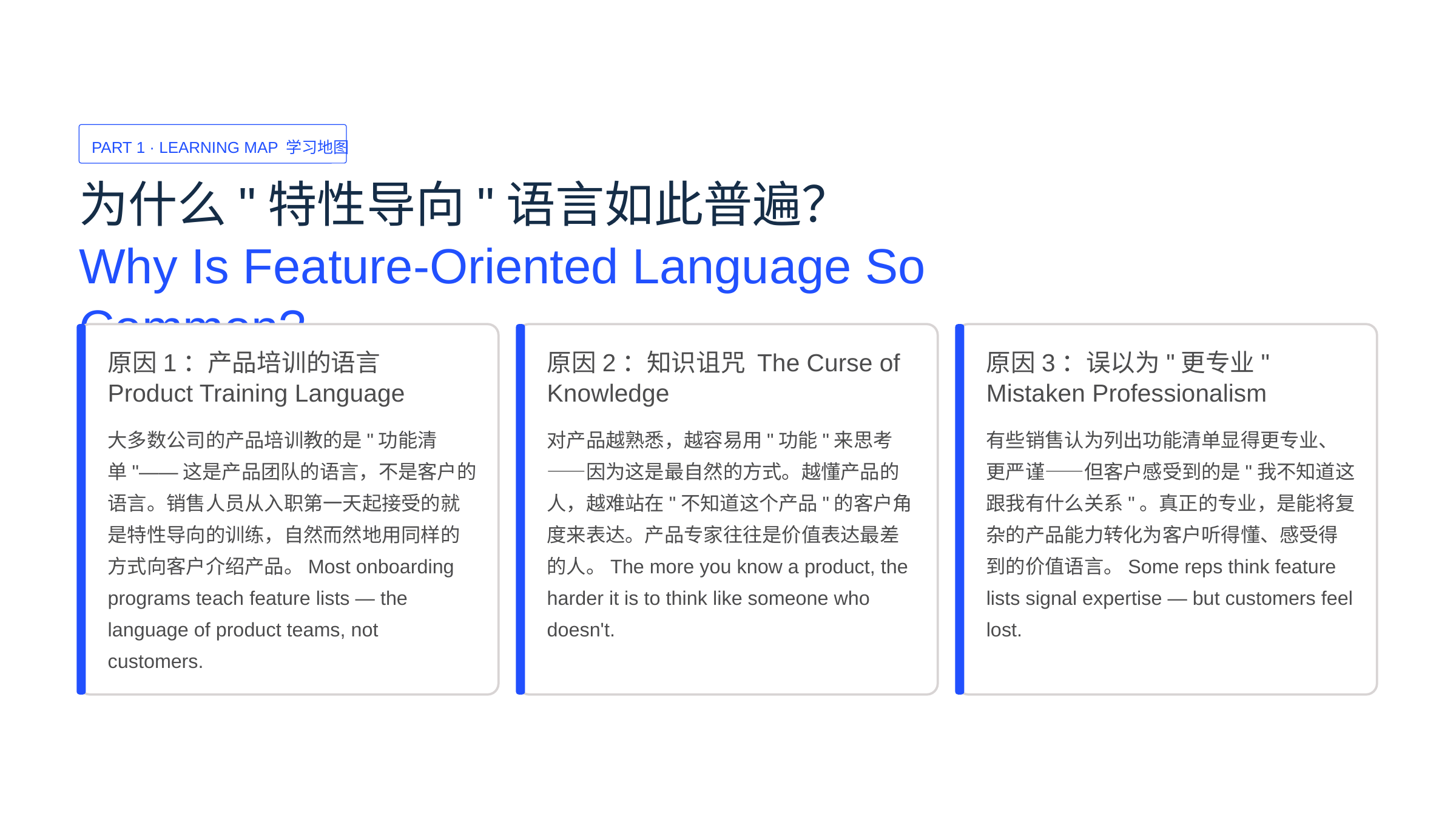

PART 1 · LEARNING MAP 学习地图
为什么"特性导向"语言如此普遍？
Why Is Feature-Oriented Language So Common?

原因1：产品培训的语言 Product Training Language
原因2：知识诅咒 The Curse of Knowledge
原因3：误以为"更专业" Mistaken Professionalism
大多数公司的产品培训教的是"功能清单"——这是产品团队的语言，不是客户的语言。销售人员从入职第一天起接受的就是特性导向的训练，自然而然地用同样的方式向客户介绍产品。Most onboarding programs teach feature lists — the language of product teams, not customers.
对产品越熟悉，越容易用"功能"来思考——因为这是最自然的方式。越懂产品的人，越难站在"不知道这个产品"的客户角度来表达。产品专家往往是价值表达最差的人。The more you know a product, the harder it is to think like someone who doesn't.
有些销售认为列出功能清单显得更专业、更严谨——但客户感受到的是"我不知道这跟我有什么关系"。真正的专业，是能将复杂的产品能力转化为客户听得懂、感受得到的价值语言。Some reps think feature lists signal expertise — but customers feel lost.